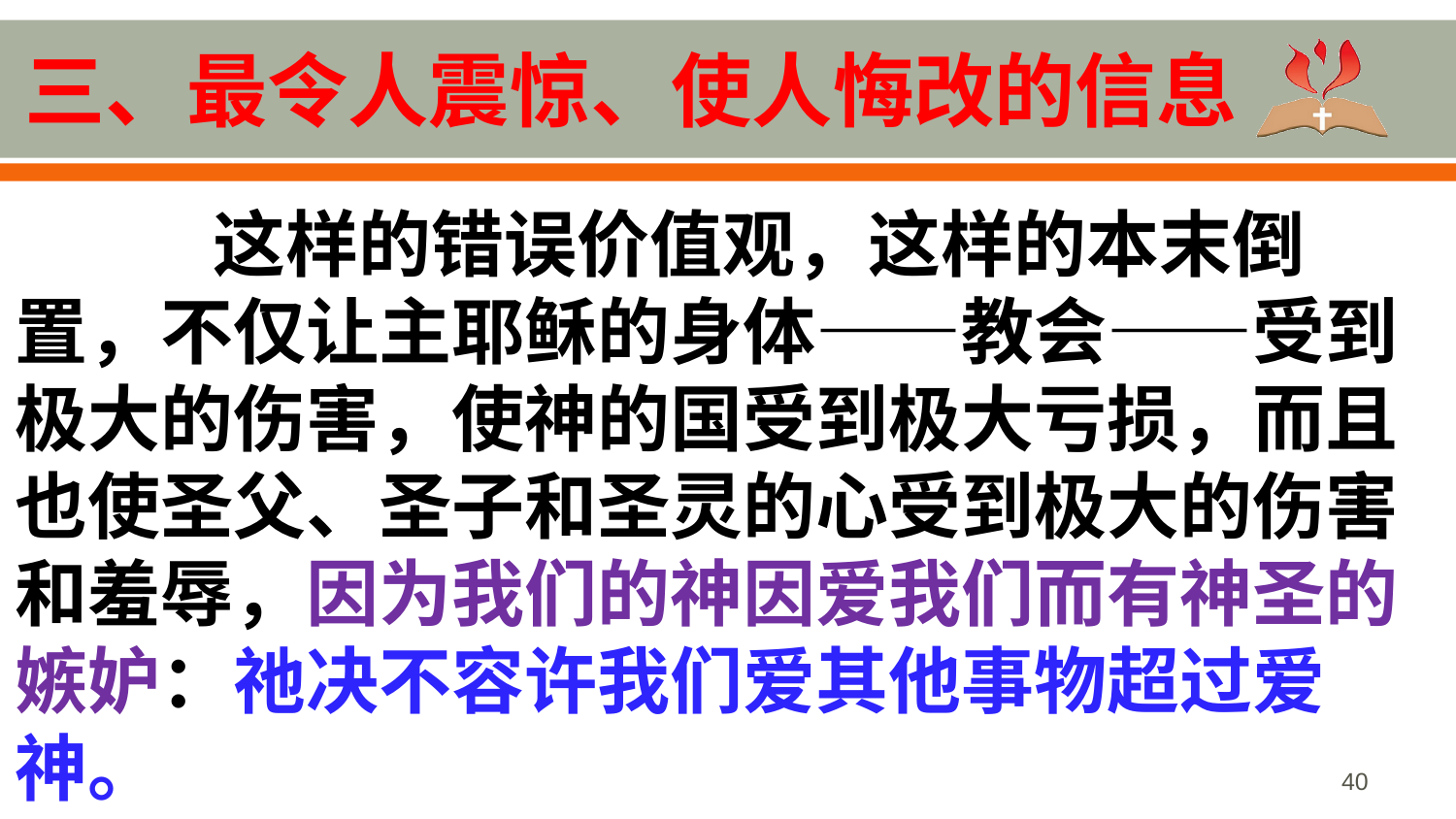

# 三、最令人震惊、使人悔改的信息
 这样的错误价值观，这样的本末倒置，不仅让主耶稣的身体——教会——受到极大的伤害，使神的国受到极大亏损，而且也使圣父、圣子和圣灵的心受到极大的伤害和羞辱，因为我们的神因爱我们而有神圣的嫉妒：祂决不容许我们爱其他事物超过爱神。
40